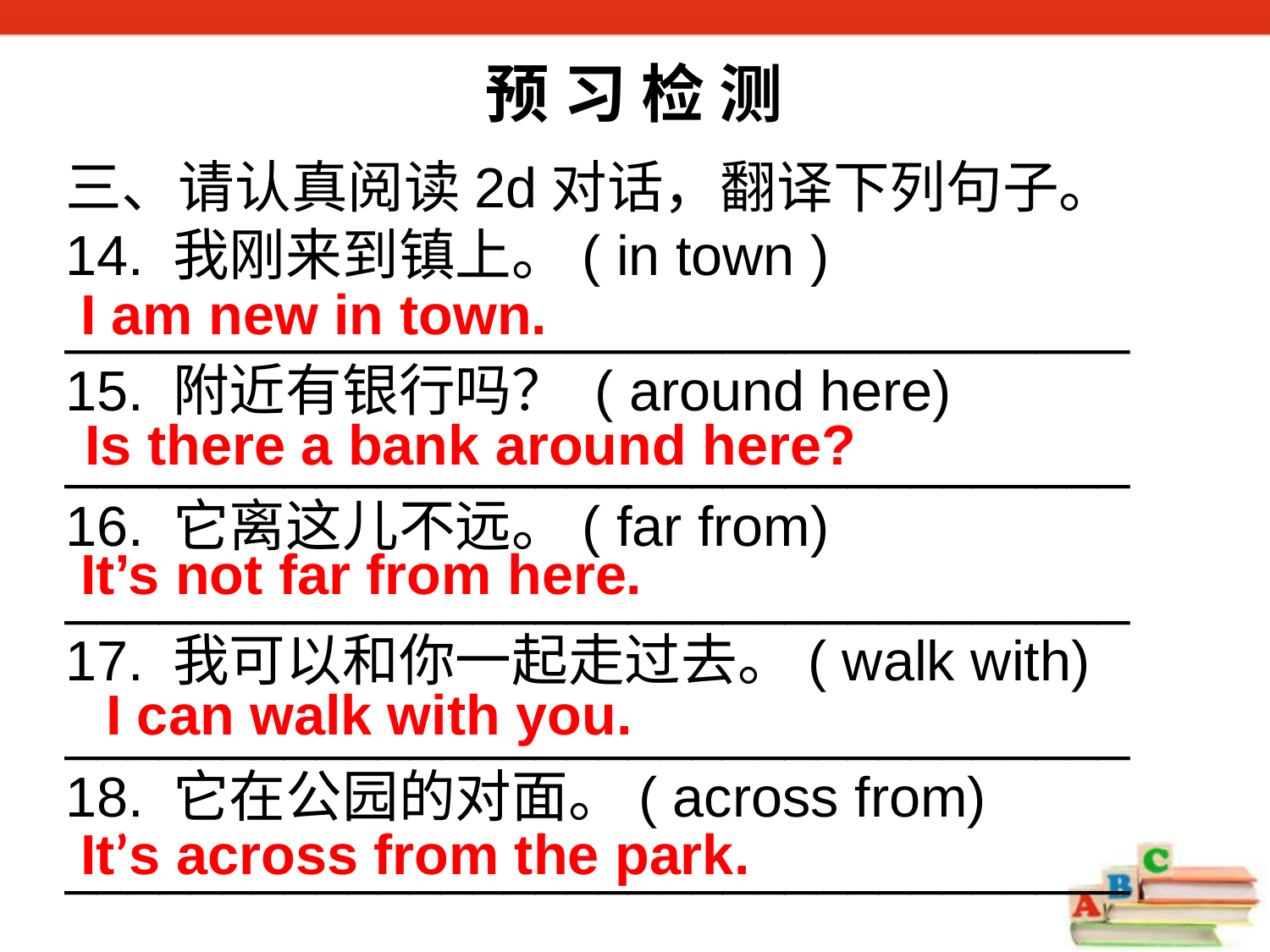

预 习 检 测
三、请认真阅读2d对话，翻译下列句子。
14. 我刚来到镇上。( in town ) __________________________________
15. 附近有银行吗？ ( around here)
__________________________________
16. 它离这儿不远。( far from)
__________________________________
17. 我可以和你一起走过去。( walk with)
__________________________________
18. 它在公园的对面。( across from)
__________________________________
I am new in town.
Is there a bank around here?
It’s not far from here.
 I can walk with you.
It’s across from the park.